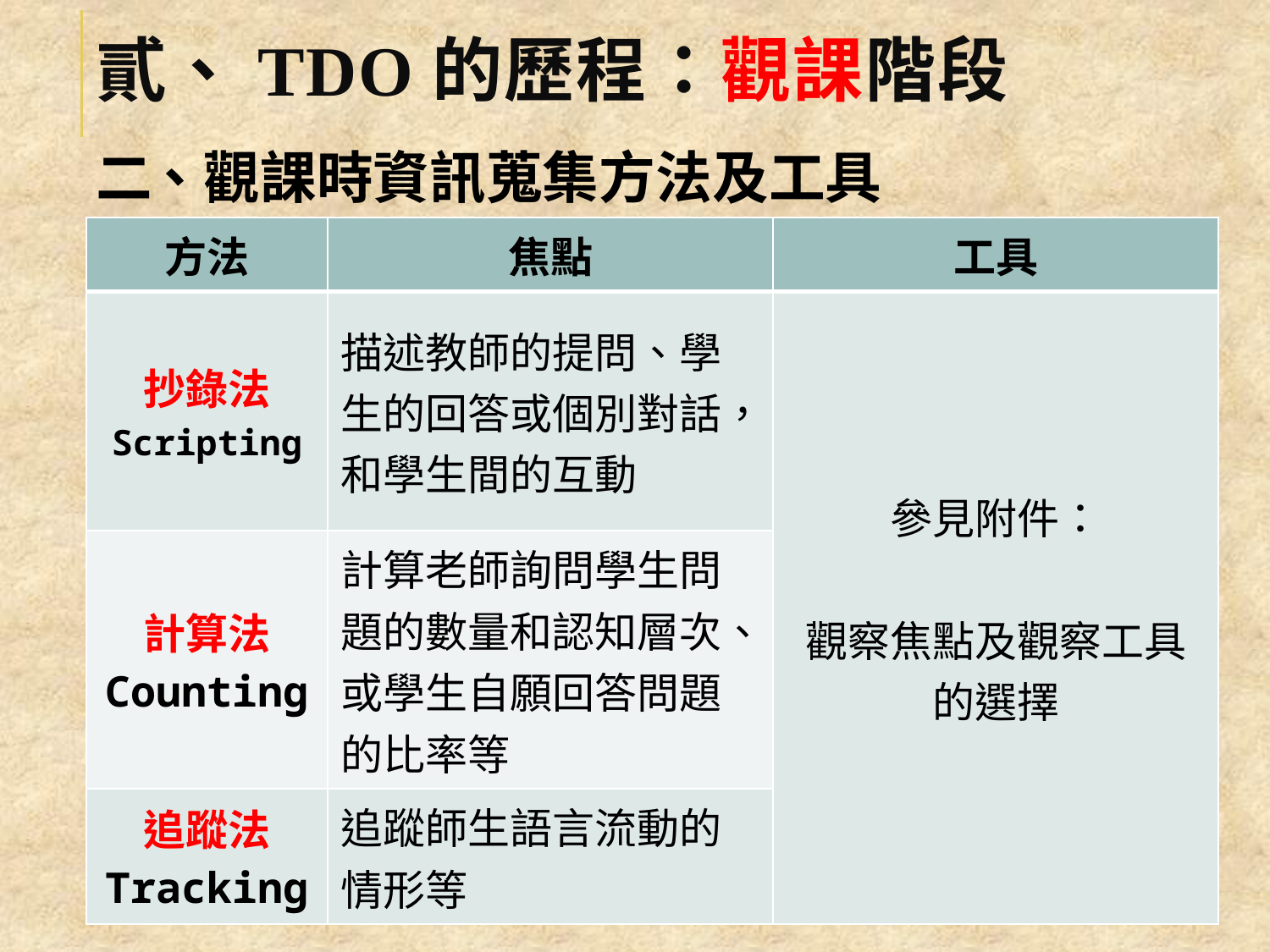

# 貳、TDO的歷程：觀課階段
二、觀課時資訊蒐集方法及工具
| 方法 | 焦點 | 工具 |
| --- | --- | --- |
| 抄錄法 Scripting | 描述教師的提問、學生的回答或個別對話，和學生間的互動 | 參見附件： 觀察焦點及觀察工具的選擇 |
| 計算法 Counting | 計算老師詢問學生問題的數量和認知層次、或學生自願回答問題的比率等 |  |
| 追蹤法 Tracking | 追蹤師生語言流動的情形等 |  |
32